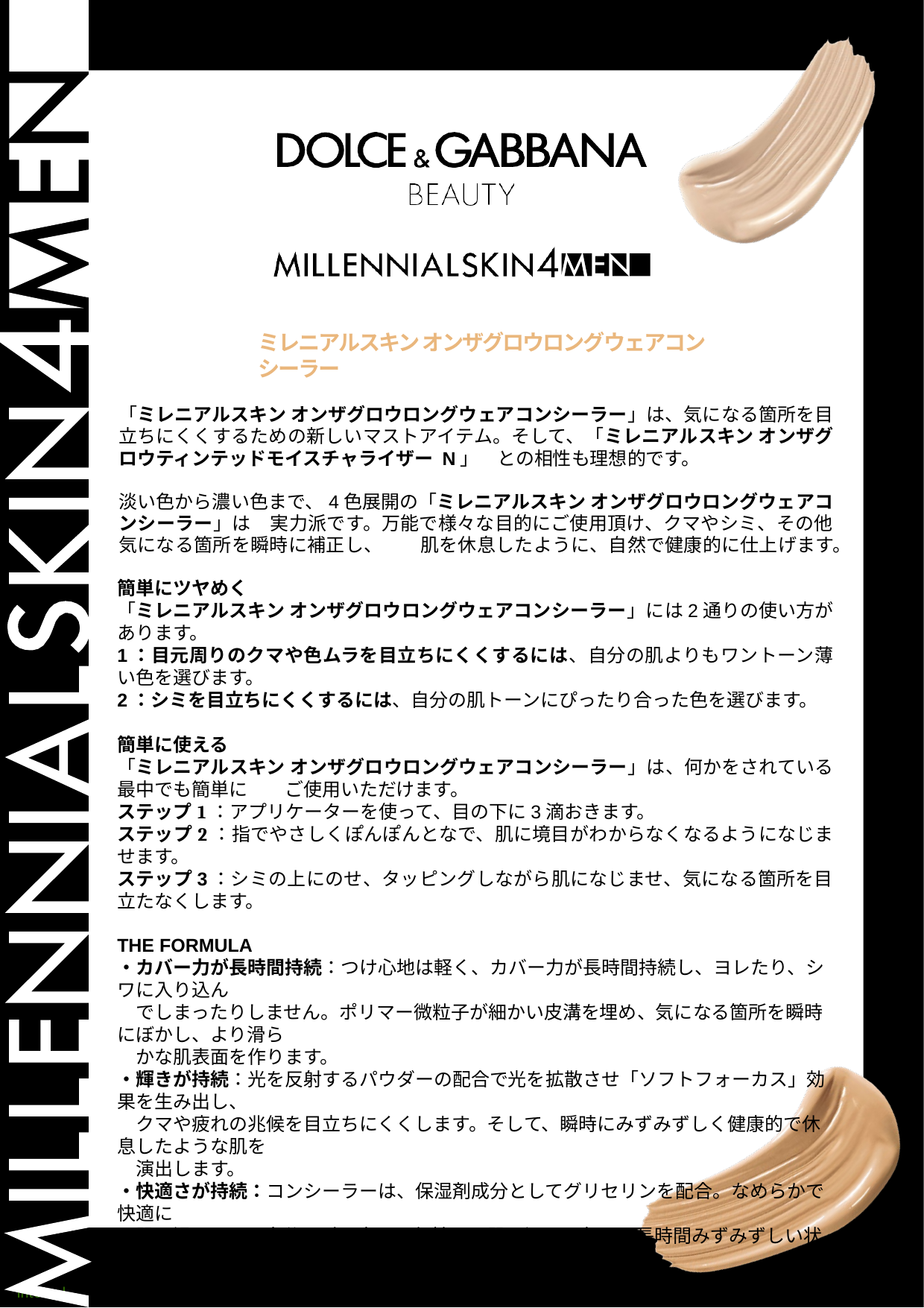

ミレニアルスキン オンザグロウロングウェアコンシーラー
「ミレニアルスキン オンザグロウロングウェアコンシーラー」は、気になる箇所を目立ちにくくするための新しいマストアイテム。そして、「ミレニアルスキン オンザグロウティンテッドモイスチャライザー N」　との相性も理想的です。
淡い色から濃い色まで、4色展開の「ミレニアルスキン オンザグロウロングウェアコンシーラー」は　実力派です。万能で様々な目的にご使用頂け、クマやシミ、その他気になる箇所を瞬時に補正し、　　肌を休息したように、自然で健康的に仕上げます。

簡単にツヤめく
「ミレニアルスキン オンザグロウロングウェアコンシーラー」には2通りの使い方があります。
1：目元周りのクマや色ムラを目立ちにくくするには、自分の肌よりもワントーン薄い色を選びます。
2：シミを目立ちにくくするには、自分の肌トーンにぴったり合った色を選びます。

簡単に使える
「ミレニアルスキン オンザグロウロングウェアコンシーラー」は、何かをされている最中でも簡単に　　ご使用いただけます。
ステップ1：アプリケーターを使って、目の下に3滴おきます。
ステップ2：指でやさしくぽんぽんとなで、肌に境目がわからなくなるようになじませます。
ステップ3：シミの上にのせ、タッピングしながら肌になじませ、気になる箇所を目立たなくします。

THE FORMULA
・カバー力が長時間持続：つけ心地は軽く、カバー力が長時間持続し、ヨレたり、シワに入り込ん
　でしまったりしません。ポリマー微粒子が細かい皮溝を埋め、気になる箇所を瞬時にぼかし、より滑ら
　かな肌表面を作ります。
・輝きが持続：光を反射するパウダーの配合で光を拡散させ「ソフトフォーカス」効果を生み出し、
　クマや疲れの兆候を目立ちにくくします。そして、瞬時にみずみずしく健康的で休息したような肌を
　演出します。
・快適さが持続：コンシーラーは、保湿剤成分としてグリセリンを配合。なめらかで快適に
　肌を滑ります。水分を引き寄せて保持し、肌に潤いを与えて長時間みずみずしい状態を
　保ちます。